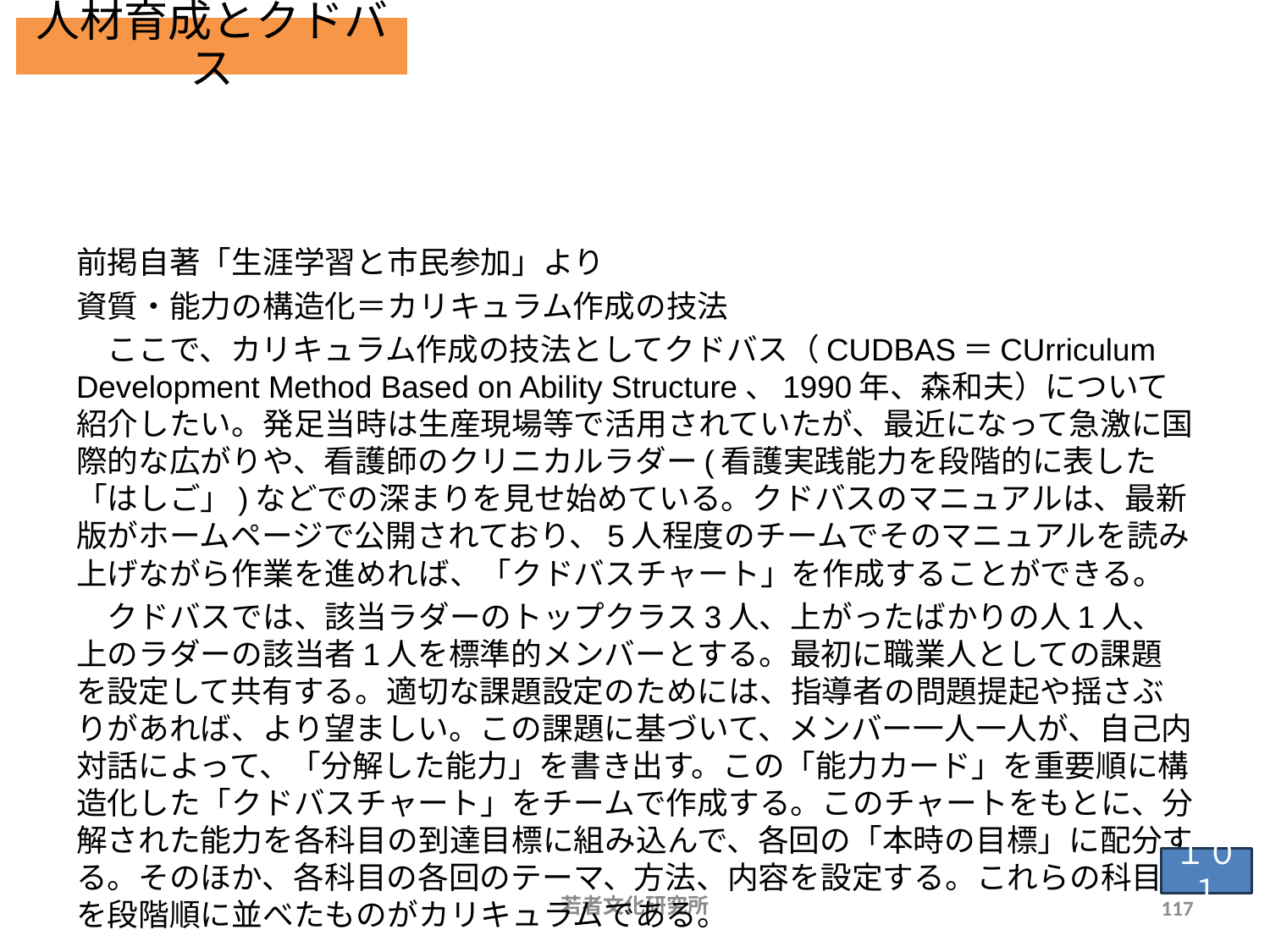

人材育成とクドバス
# 資質・能力の構造化＝カリキュラム作成の技法　１
前掲自著「生涯学習と市民参加」より
資質・能力の構造化＝カリキュラム作成の技法
　ここで、カリキュラム作成の技法としてクドバス（CUDBAS＝CUrriculum Development Method Based on Ability Structure、1990年、森和夫）について紹介したい。発足当時は生産現場等で活用されていたが、最近になって急激に国際的な広がりや、看護師のクリニカルラダー(看護実践能力を段階的に表した「はしご」)などでの深まりを見せ始めている。クドバスのマニュアルは、最新版がホームページで公開されており、5人程度のチームでそのマニュアルを読み上げながら作業を進めれば、「クドバスチャート」を作成することができる。
　クドバスでは、該当ラダーのトップクラス3人、上がったばかりの人1人、上のラダーの該当者1人を標準的メンバーとする。最初に職業人としての課題を設定して共有する。適切な課題設定のためには、指導者の問題提起や揺さぶりがあれば、より望ましい。この課題に基づいて、メンバー一人一人が、自己内対話によって、「分解した能力」を書き出す。この「能力カード」を重要順に構造化した「クドバスチャート」をチームで作成する。このチャートをもとに、分解された能力を各科目の到達目標に組み込んで、各回の「本時の目標」に配分する。そのほか、各科目の各回のテーマ、方法、内容を設定する。これらの科目を段階順に並べたものがカリキュラムである。

１０１
若者文化研究所
117